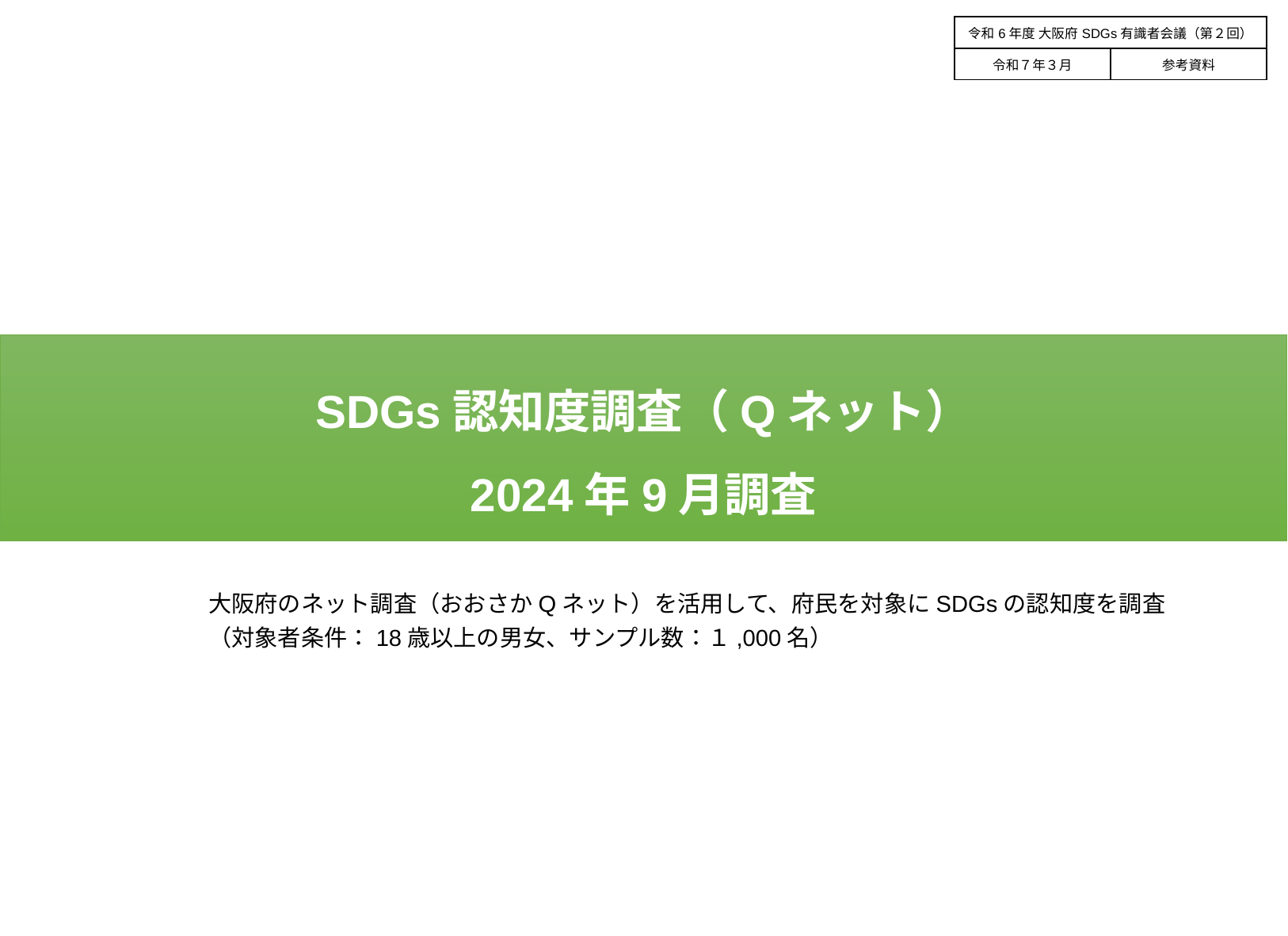

| 令和6年度 大阪府SDGs有識者会議（第２回） |  |
| --- | --- |
| 令和７年３月 | 参考資料 |
SDGs認知度調査（Qネット）
2024年9月調査
大阪府のネット調査（おおさかQネット）を活用して、府民を対象にSDGsの認知度を調査
（対象者条件：18歳以上の男女、サンプル数：１,000名）